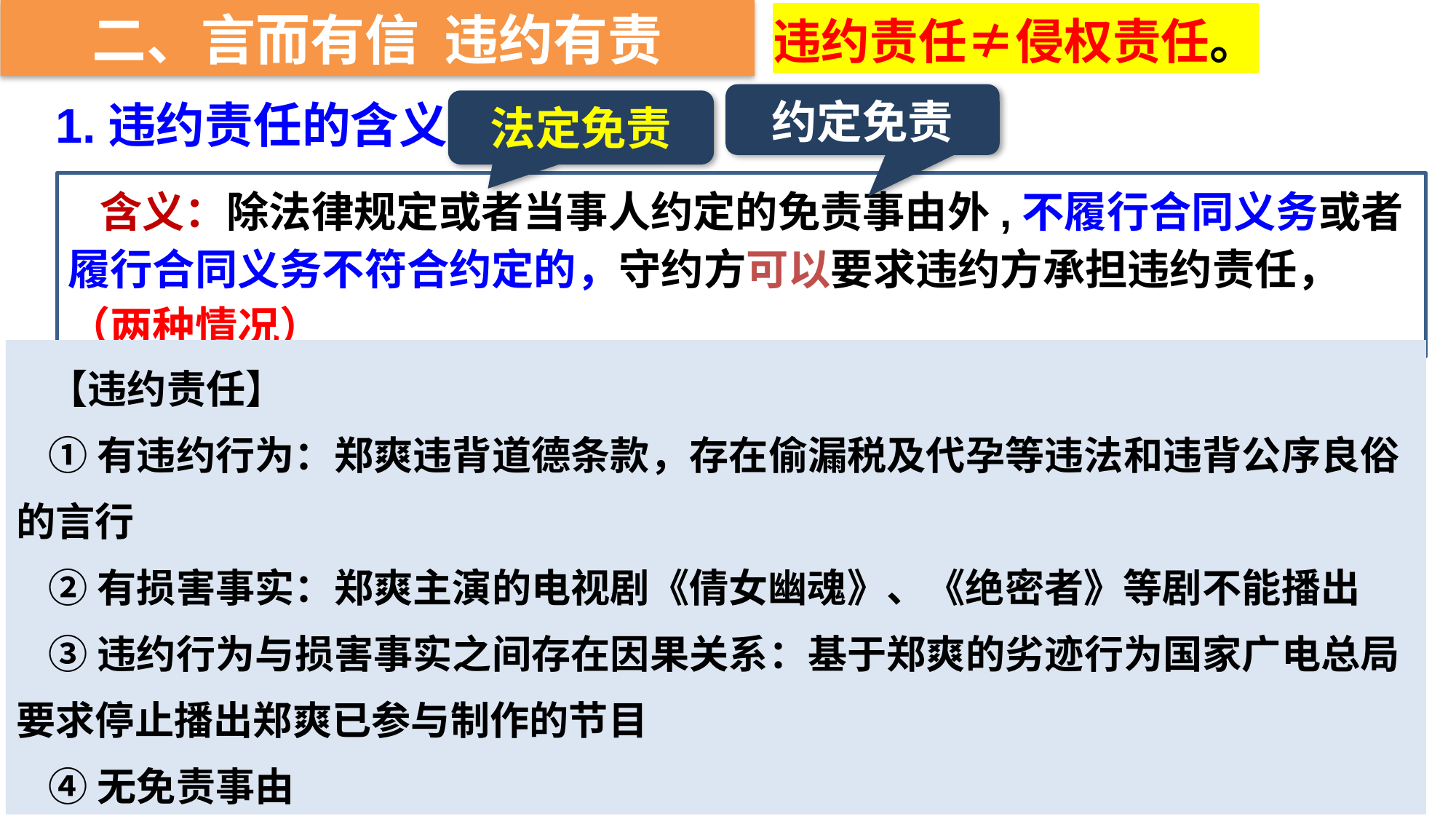

二、言而有信  违约有责
违约责任≠侵权责任。

约定免责
1.违约责任的含义
法定免责
含义：除法律规定或者当事人约定的免责事由外,不履行合同义务或者履行合同义务不符合约定的，守约方可以要求违约方承担违约责任，（两种情况）
【违约责任】
①有违约行为：郑爽违背道德条款，存在偷漏税及代孕等违法和违背公序良俗的言行
②有损害事实：郑爽主演的电视剧《倩女幽魂》、《绝密者》等剧不能播出
③违约行为与损害事实之间存在因果关系：基于郑爽的劣迹行为国家广电总局要求停止播出郑爽已参与制作的节目
④无免责事由
2.违约责任实质

违约方

守约方

守约方：法律给予守约方的救济。

 违约方：因违约应该付出的代价。

【违约责任的构成要件】：①有违约行为 ②有损害事实 ③违约行为与损害事实之间存在因果关系 ④无免责事由